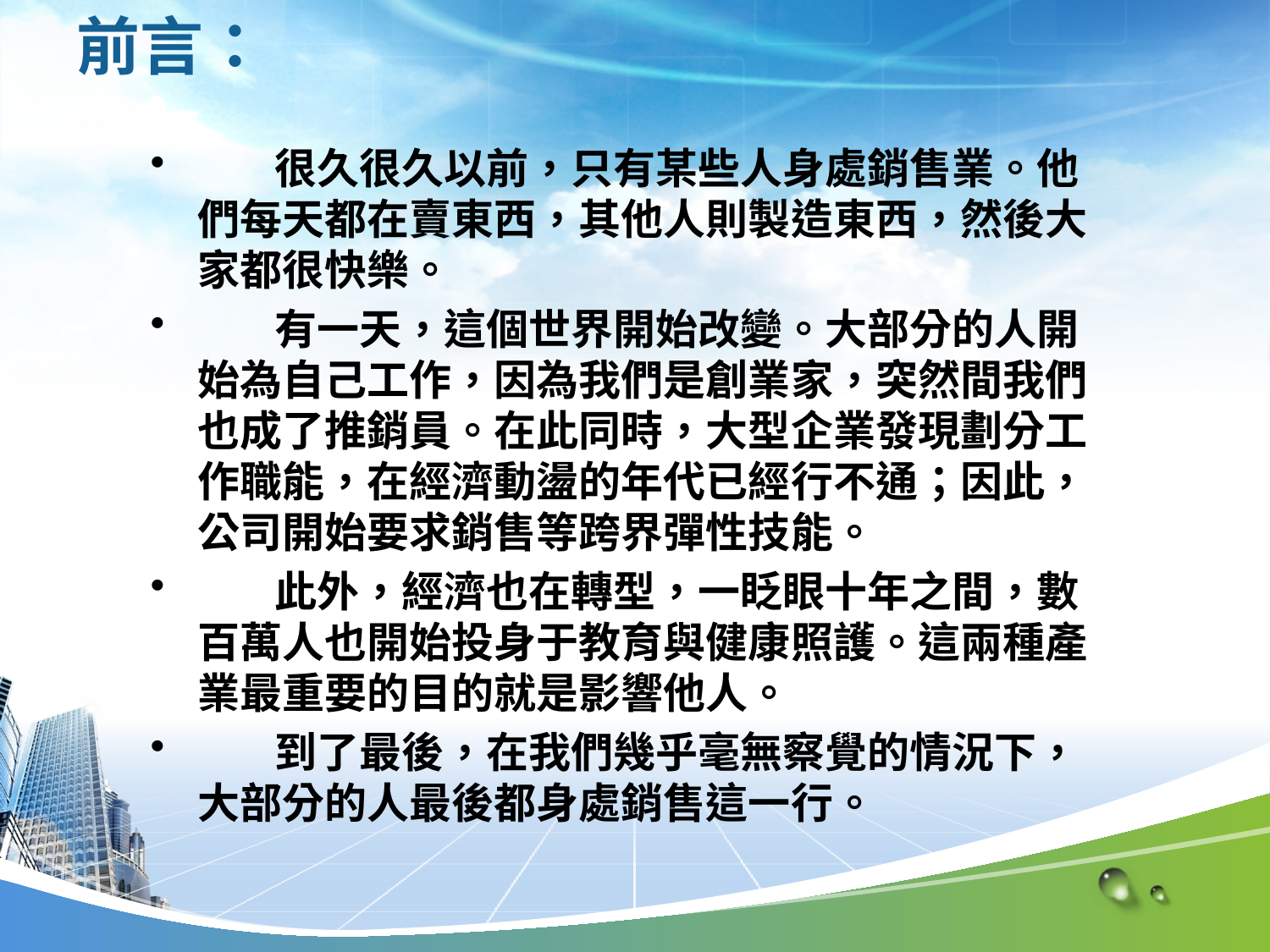

# 前言：

       很久很久以前，只有某些人身處銷售業。他們每天都在賣東西，其他人則製造東西，然後大家都很快樂。
       有一天，這個世界開始改變。大部分的人開始為自己工作，因為我們是創業家，突然間我們也成了推銷員。在此同時，大型企業發現劃分工作職能，在經濟動盪的年代已經行不通；因此，公司開始要求銷售等跨界彈性技能。
       此外，經濟也在轉型，一眨眼十年之間，數百萬人也開始投身于教育與健康照護。這兩種產業最重要的目的就是影響他人。
       到了最後，在我們幾乎毫無察覺的情況下，大部分的人最後都身處銷售這一行。